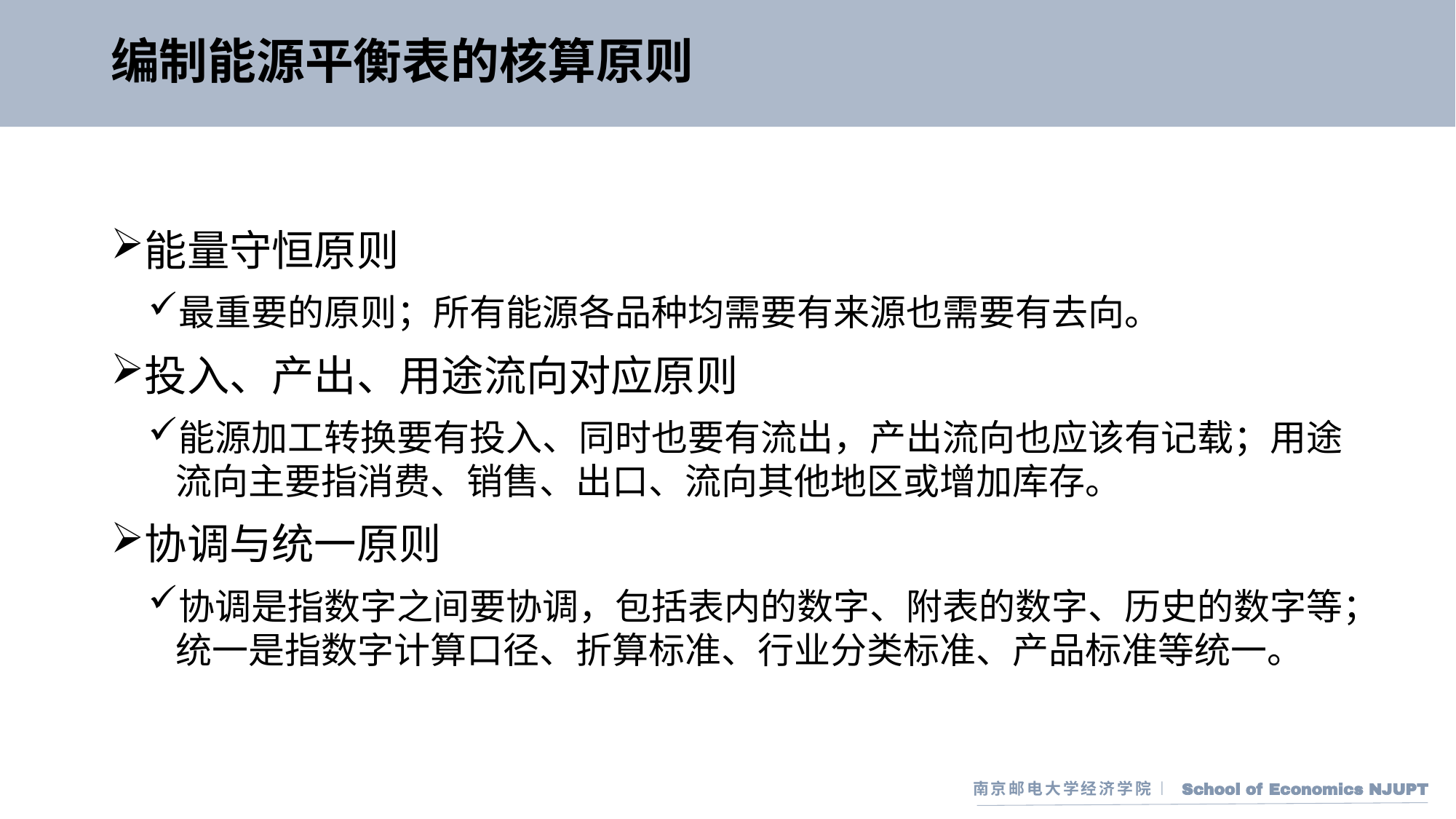

# 编制能源平衡表的核算原则
能量守恒原则
最重要的原则；所有能源各品种均需要有来源也需要有去向。
投入、产出、用途流向对应原则
能源加工转换要有投入、同时也要有流出，产出流向也应该有记载；用途流向主要指消费、销售、出口、流向其他地区或增加库存。
协调与统一原则
协调是指数字之间要协调，包括表内的数字、附表的数字、历史的数字等；统一是指数字计算口径、折算标准、行业分类标准、产品标准等统一。